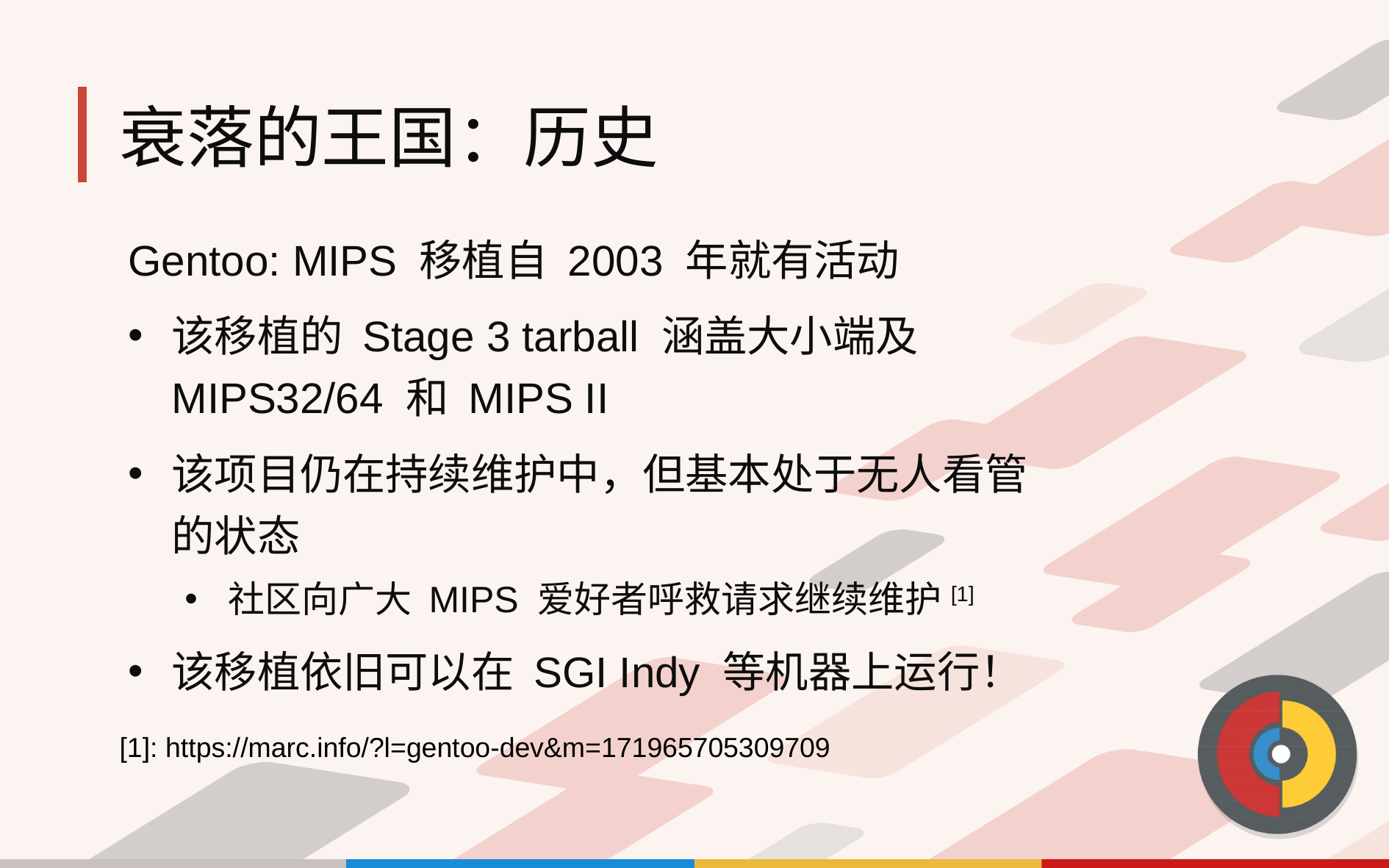

# 衰落的王国：历史
Gentoo: MIPS 移植自 2003 年就有活动
该移植的 Stage 3 tarball 涵盖大小端及 MIPS32/64 和 MIPS II
该项目仍在持续维护中，但基本处于无人看管的状态
社区向广大 MIPS 爱好者呼救请求继续维护[1]
该移植依旧可以在 SGI Indy 等机器上运行！
[1]: https://marc.info/?l=gentoo-dev&m=171965705309709